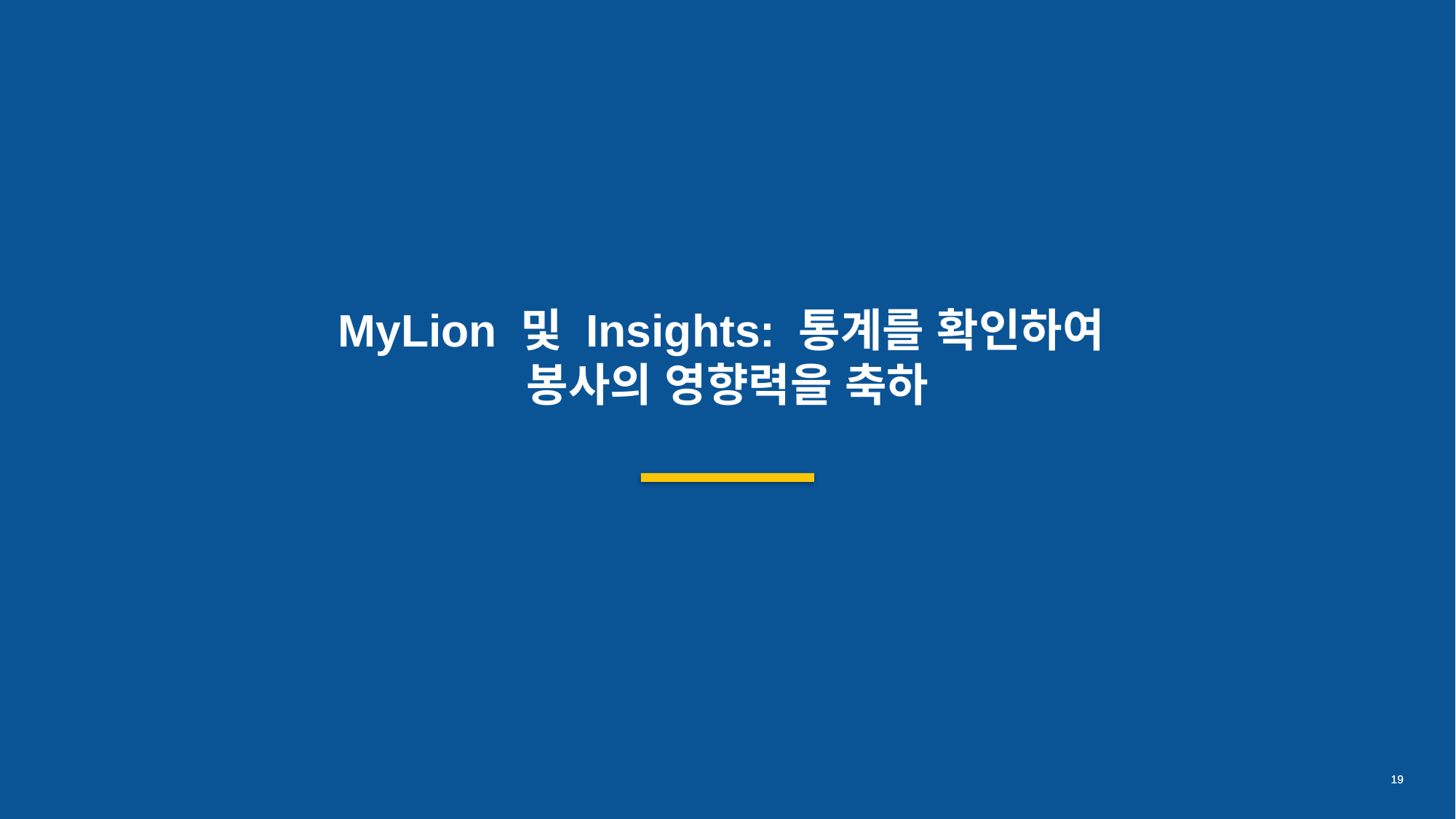

MyLion 및 Insights: 통계를 확인하여
봉사의 영향력을 축하